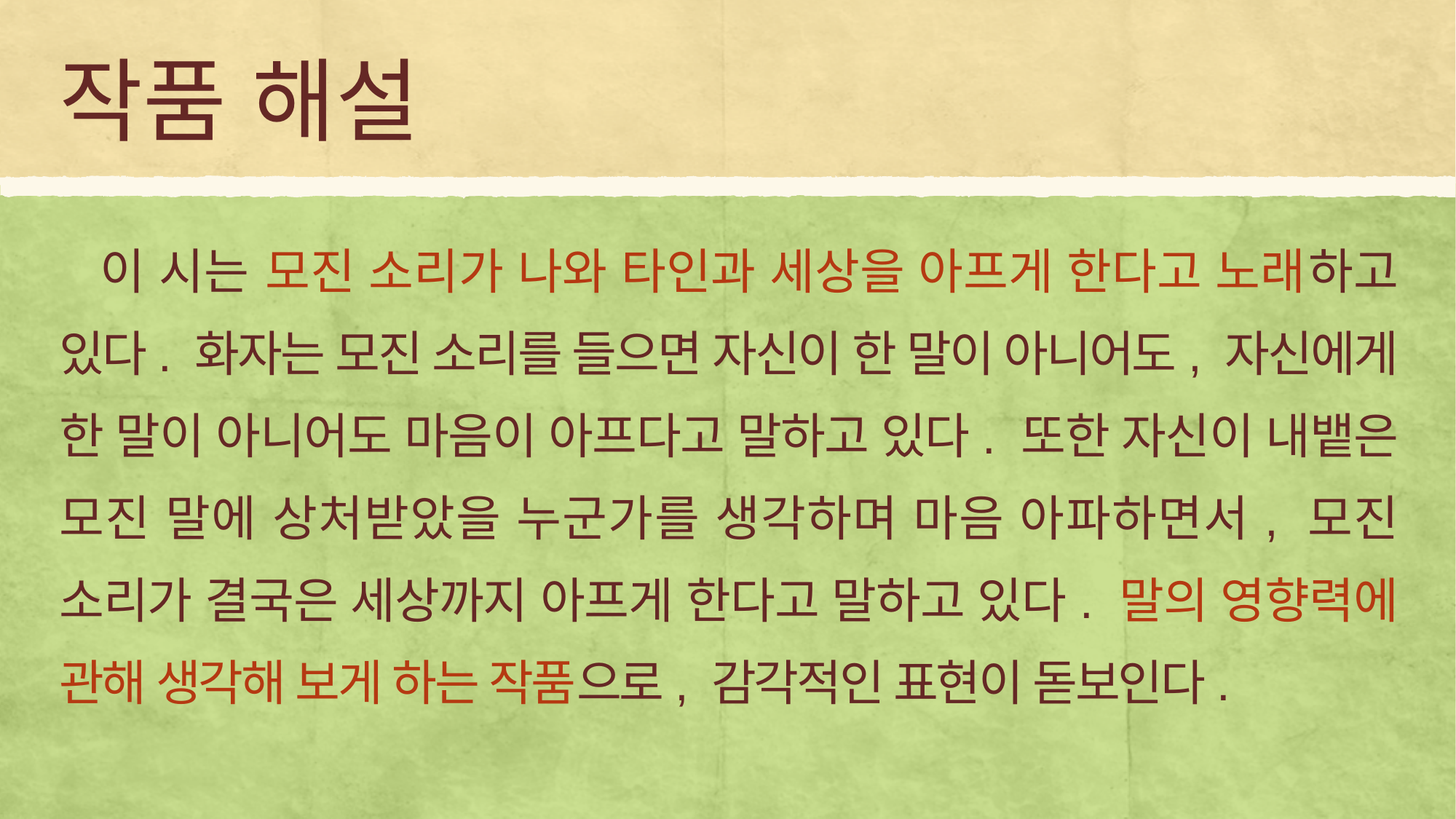

# 작품 해설
이 시는 모진 소리가 나와 타인과 세상을 아프게 한다고 노래하고 있다. 화자는 모진 소리를 들으면 자신이 한 말이 아니어도, 자신에게 한 말이 아니어도 마음이 아프다고 말하고 있다. 또한 자신이 내뱉은 모진 말에 상처받았을 누군가를 생각하며 마음 아파하면서, 모진 소리가 결국은 세상까지 아프게 한다고 말하고 있다. 말의 영향력에 관해 생각해 보게 하는 작품으로, 감각적인 표현이 돋보인다.